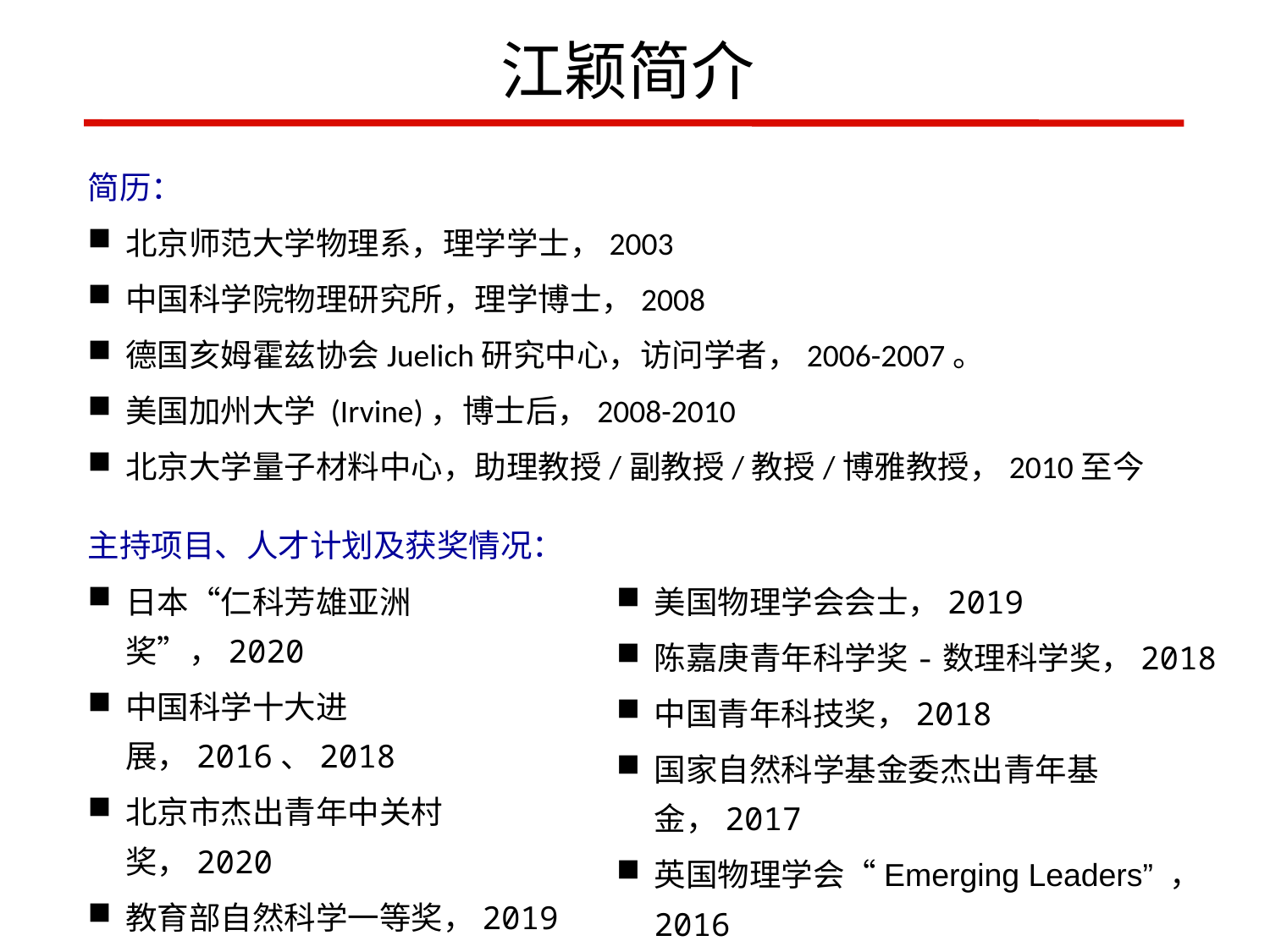

# 江颖简介

简历：
北京师范大学物理系，理学学士，2003
中国科学院物理研究所，理学博士，2008
德国亥姆霍兹协会Juelich研究中心，访问学者，2006-2007。
美国加州大学 (Irvine)，博士后，2008-2010
北京大学量子材料中心，助理教授/副教授/教授/博雅教授，2010至今
主持项目、人才计划及获奖情况：
日本“仁科芳雄亚洲奖”，2020
中国科学十大进展，2016、2018
北京市杰出青年中关村奖，2020
教育部自然科学一等奖，2019
“万人计划”领军人才，2019
美国物理学会会士，2019
陈嘉庚青年科学奖-数理科学奖，2018
中国青年科技奖，2018
国家自然科学基金委杰出青年基金，2017
英国物理学会“Emerging Leaders” ，2016